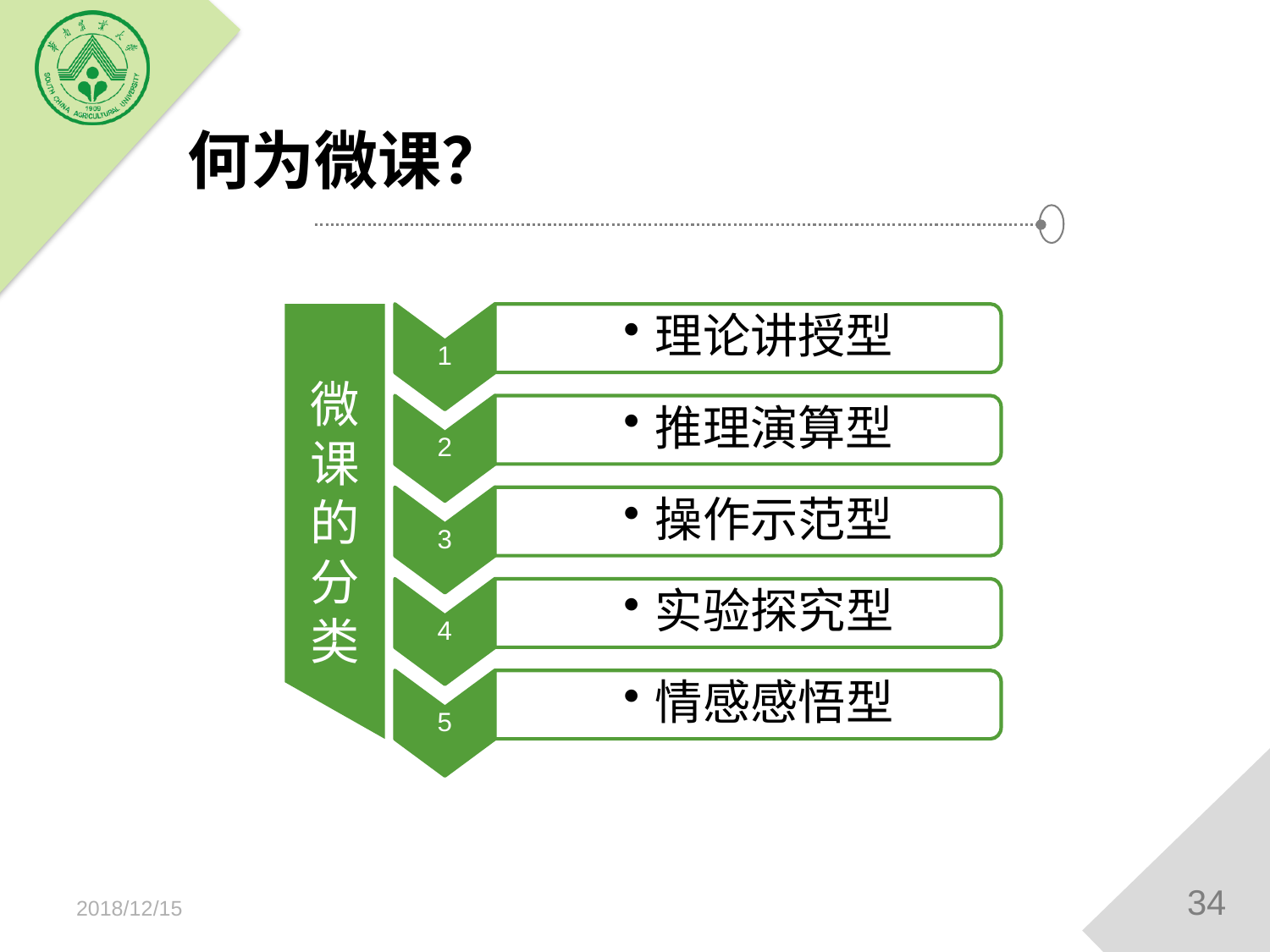

# 何为微课？
1
理论讲授型
2
推理演算型
3
操作示范型
4
实验探究型
5
情感感悟型
微课的分类
34
2018/12/15